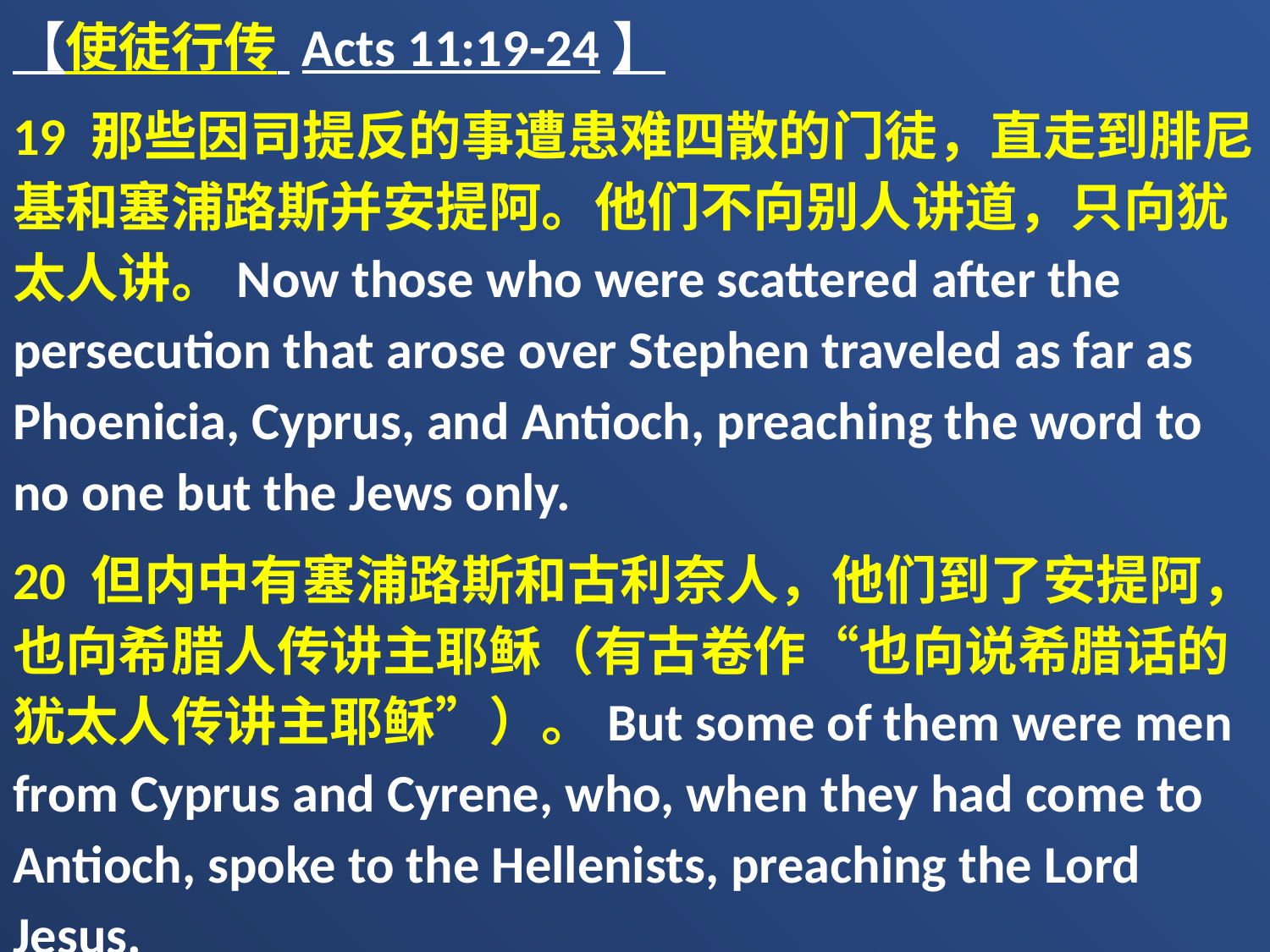

【使徒行传 Acts 11:19-24】
19 那些因司提反的事遭患难四散的门徒，直走到腓尼基和塞浦路斯并安提阿。他们不向别人讲道，只向犹太人讲。Now those who were scattered after the persecution that arose over Stephen traveled as far as Phoenicia, Cyprus, and Antioch, preaching the word to no one but the Jews only.
20 但内中有塞浦路斯和古利奈人，他们到了安提阿，也向希腊人传讲主耶稣（有古卷作“也向说希腊话的犹太人传讲主耶稣”）。But some of them were men from Cyprus and Cyrene, who, when they had come to Antioch, spoke to the Hellenists, preaching the Lord Jesus.